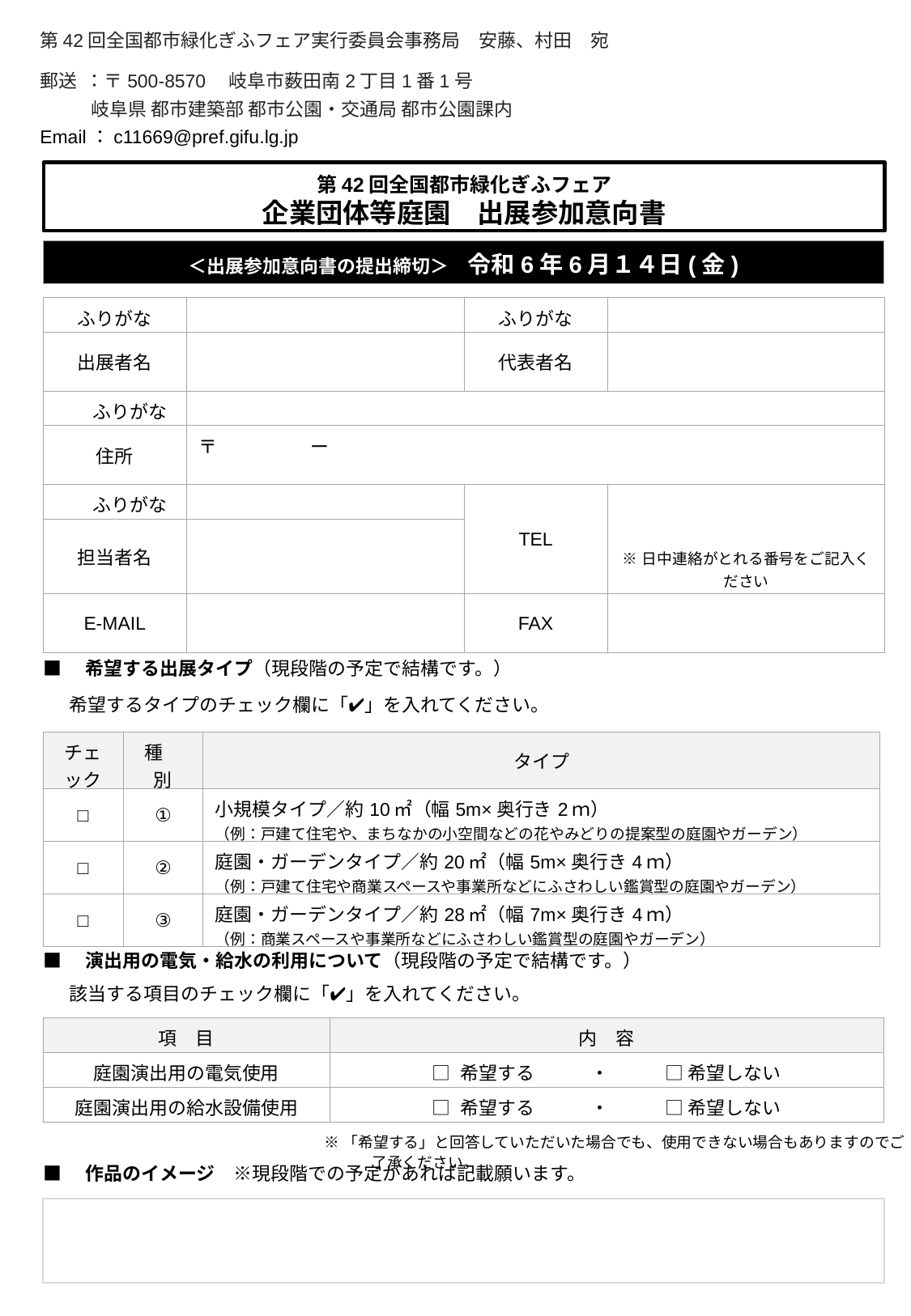

第42回全国都市緑化ぎふフェア実行委員会事務局　安藤、村田　宛

郵送  ：〒500-8570　岐阜市薮田南2丁目1番1号
           岐阜県 都市建築部 都市公園・交通局 都市公園課内
Email：c11669@pref.gifu.lg.jp
第42回全国都市緑化ぎふフェア
企業団体等庭園　出展参加意向書
＜出展参加意向書の提出締切＞　令和6年6月１４日(金)
| ふりがな |  | ふりがな |  |
| --- | --- | --- | --- |
| 出展者名 |  | 代表者名 |  |
| ふりがな |  |  |  |
| 住所 | 〒　　　　　ー |  |  |
| ふりがな |  | TEL | ※日中連絡がとれる番号をご記入ください |
| 担当者名 |  |  |  |
| E-MAIL |  | FAX |  |
■　希望する出展タイプ（現段階の予定で結構です。）
希望するタイプのチェック欄に「✔」を入れてください。
| チェック | 種　別 | タイプ |
| --- | --- | --- |
| □ | ① | 小規模タイプ／約10㎡（幅5m×奥行き2ｍ） （例：戸建て住宅や、まちなかの小空間などの花やみどりの提案型の庭園やガーデン） |
| □ | ② | 庭園・ガーデンタイプ／約20㎡（幅5m×奥行き4ｍ） （例：戸建て住宅や商業スペースや事業所などにふさわしい鑑賞型の庭園やガーデン） |
| □ | ③ | 庭園・ガーデンタイプ／約28㎡（幅7m×奥行き4ｍ） （例：商業スペースや事業所などにふさわしい鑑賞型の庭園やガーデン） |
■　演出用の電気・給水の利用について（現段階の予定で結構です。）
該当する項目のチェック欄に「✔」を入れてください。
| 項　目 | 内　容 |
| --- | --- |
| 庭園演出用の電気使用 | □ 希望する　　　・　　　□ 希望しない |
| 庭園演出用の給水設備使用 | □ 希望する　　　・　　　□ 希望しない |
※「希望する」と回答していただいた場合でも、使用できない場合もありますのでご了承ください。
■　作品のイメージ　※現段階での予定があれば記載願います。